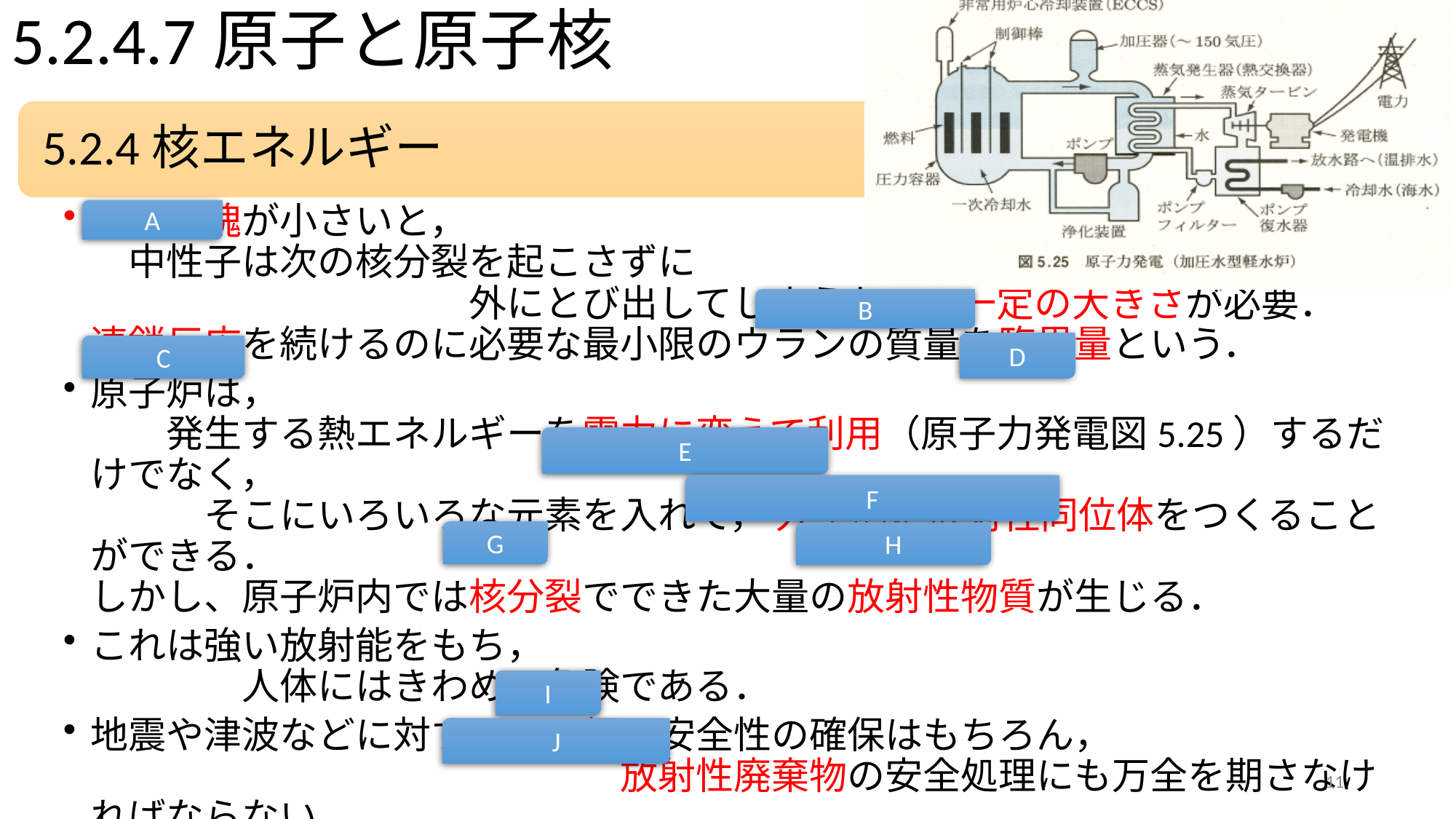

# 5.2.4.7原子と原子核

5.2.4核エネルギー
ウラン塊が小さいと，
　中性子は次の核分裂を起こさずに
　　　　　　　　　　外にとび出してしまうから，一定の大きさが必要．
連鎖反応を続けるのに必要な最小限のウランの質量を臨界量という．
原子炉は，
　　発生する熱エネルギーを電力に変えて利用（原子力発電図5.25）するだけでなく， 　　
　　　そこにいろいろな元素を入れて， 人工的に放射性同位体をつくることができる．
しかし、原子炉内では核分裂でできた大量の放射性物質が生じる．
これは強い放射能をもち，
　　　　人体にはきわめて危険である．
地震や津波などに対する原子炉の安全性の確保はもちろん，
　　　　　　　　　　　　　　放射性廃棄物の安全処理にも万全を期さなければならない．
A
B
D
C
E
F
G
H
I
J
11